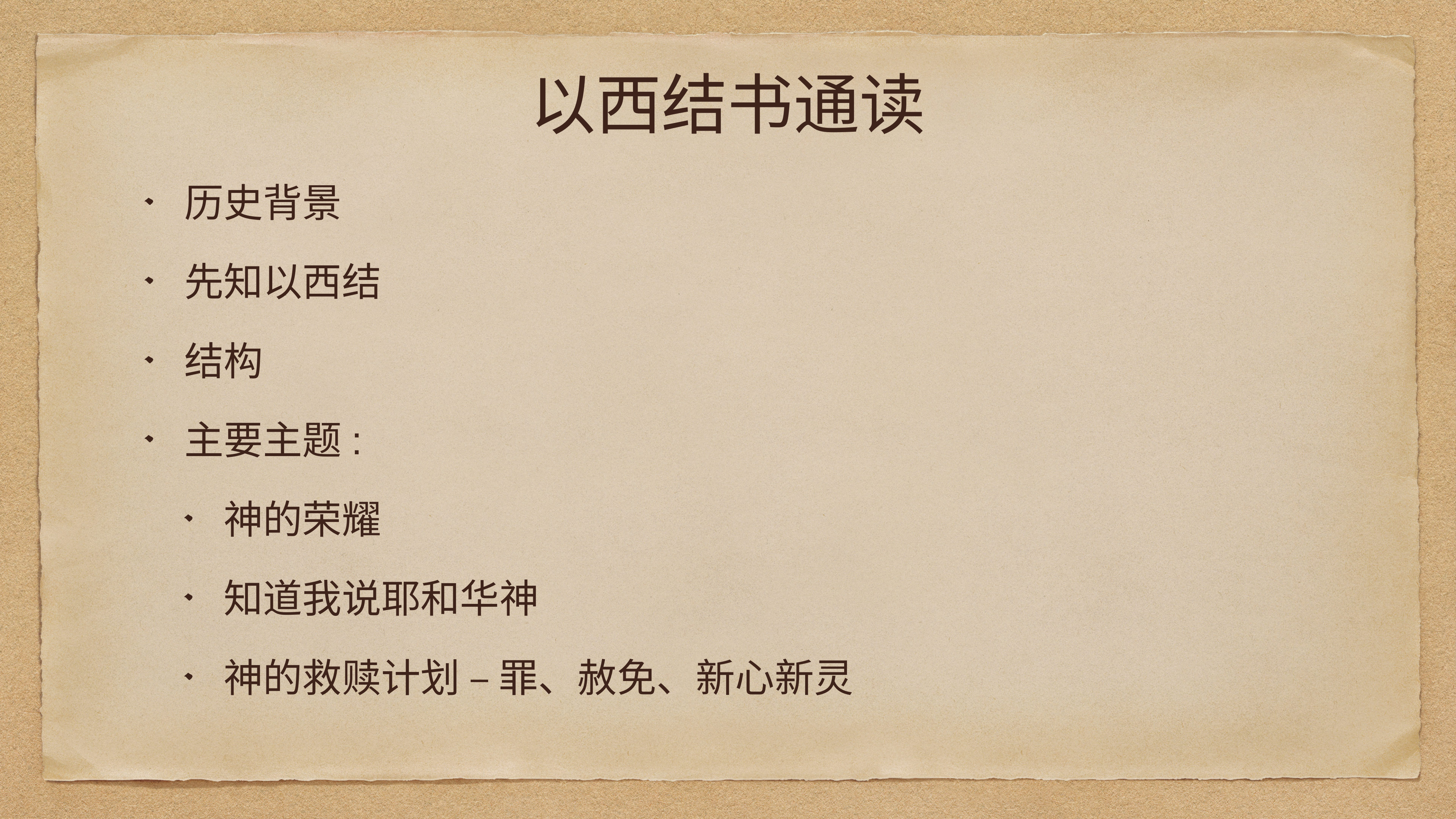

# 以西结书通读
历史背景
先知以西结
结构
主要主题:
神的荣耀
知道我说耶和华神
神的救赎计划 – 罪、赦免、新心新灵